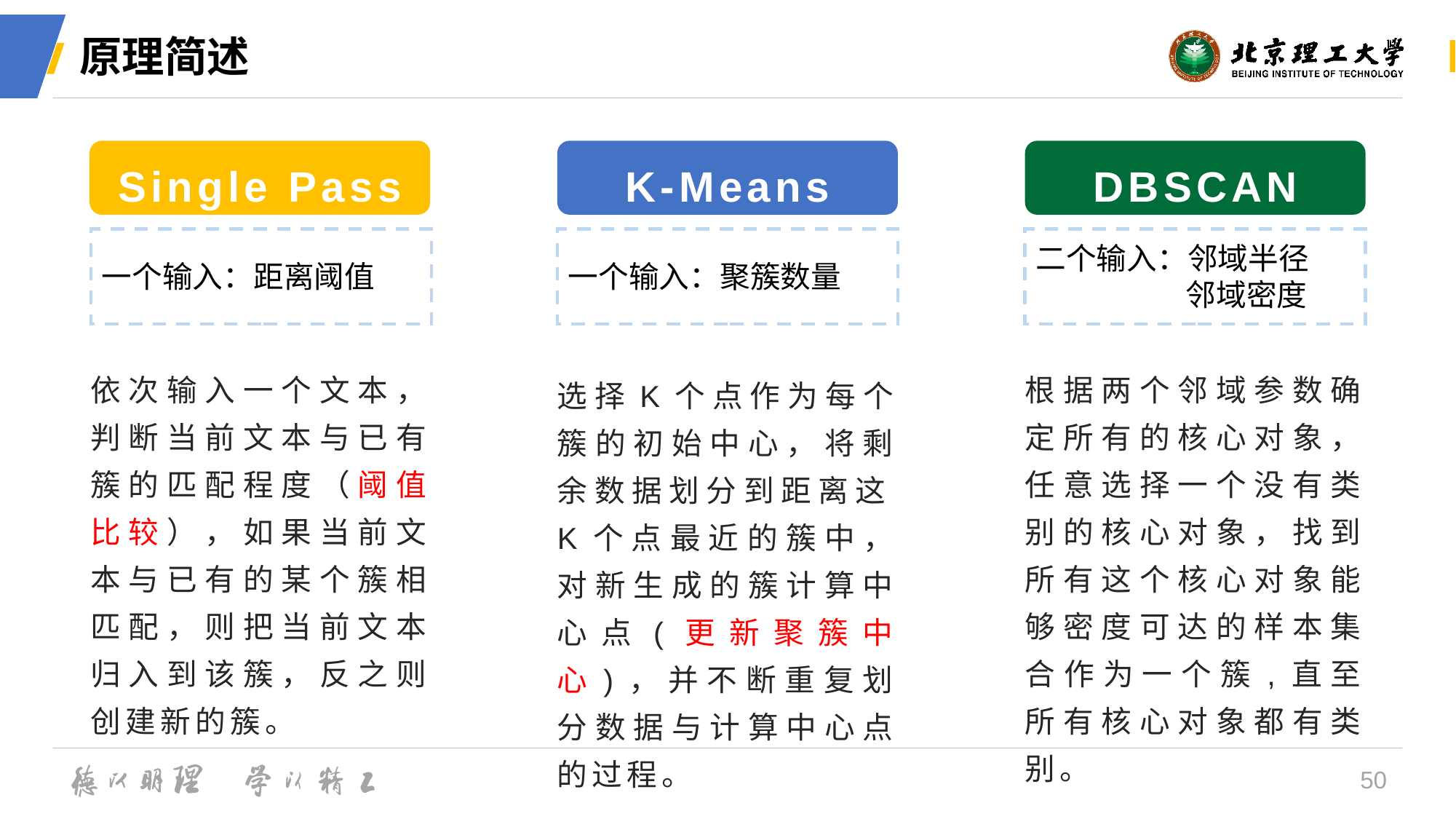

# 原理简述
Single Pass
K-Means
DBSCAN

二个输入：邻域半径
	     邻域密度
一个输入：距离阈值
一个输入：聚簇数量
依次输入一个文本，判断当前文本与已有簇的匹配程度（阈值比较），如果当前文本与已有的某个簇相匹配，则把当前文本归入到该簇，反之则创建新的簇。
根据两个邻域参数确定所有的核心对象，任意选择一个没有类别的核心对象，找到所有这个核心对象能够密度可达的样本集合作为一个簇,直至所有核心对象都有类别。
选择K个点作为每个簇的初始中心，将剩余数据划分到距离这K个点最近的簇中，对新生成的簇计算中心点(更新聚簇中心)，并不断重复划分数据与计算中心点的过程。